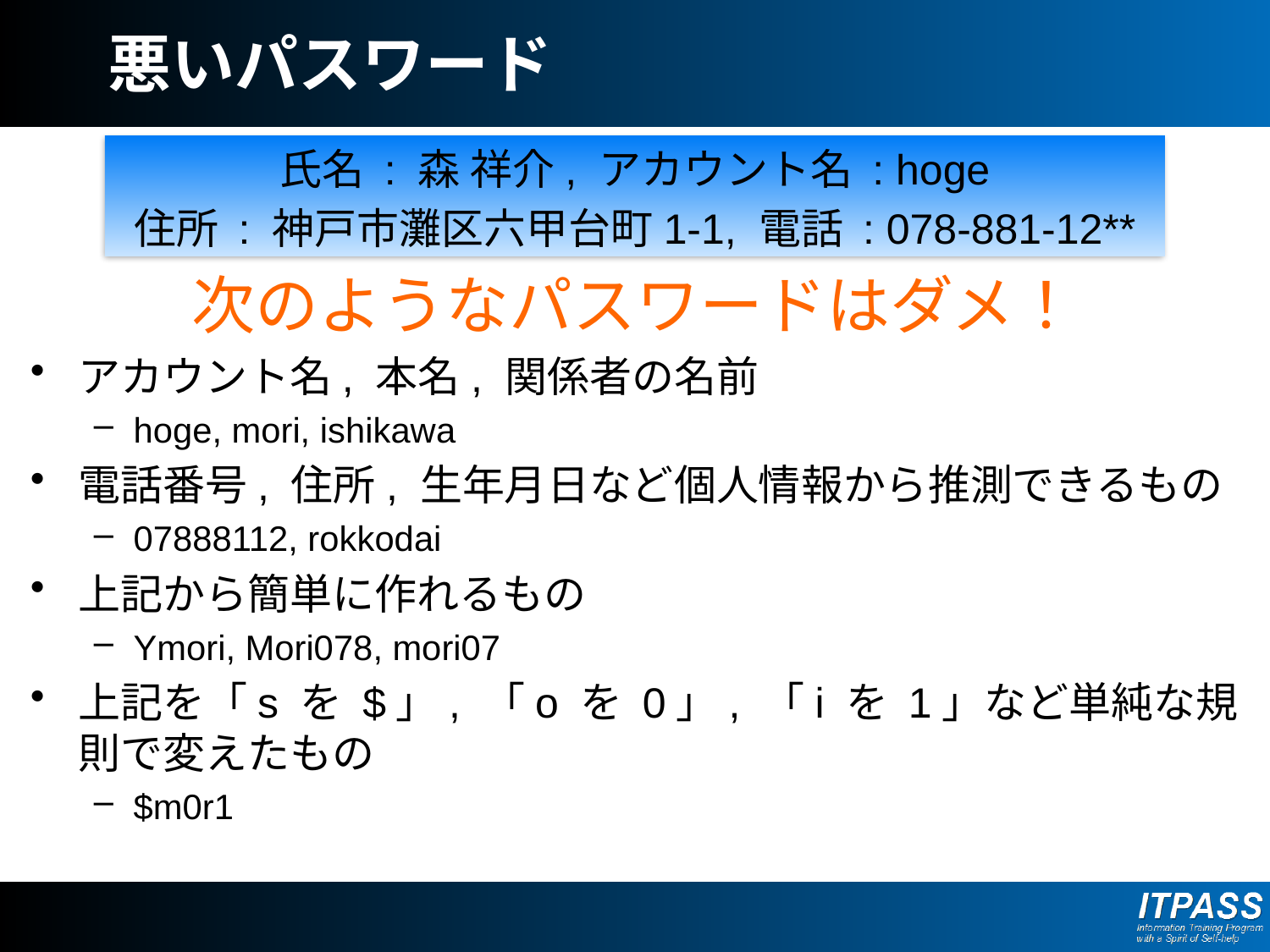

# 悪いパスワード
氏名 : 森 祥介, アカウント名 : hoge
住所 : 神戸市灘区六甲台町1-1, 電話 : 078-881-12**
次のようなパスワードはダメ！
アカウント名, 本名, 関係者の名前
hoge, mori, ishikawa
電話番号, 住所, 生年月日など個人情報から推測できるもの
07888112, rokkodai
上記から簡単に作れるもの
Ymori, Mori078, mori07
上記を「s を $」, 「o を 0」, 「i を 1」など単純な規則で変えたもの
$m0r1